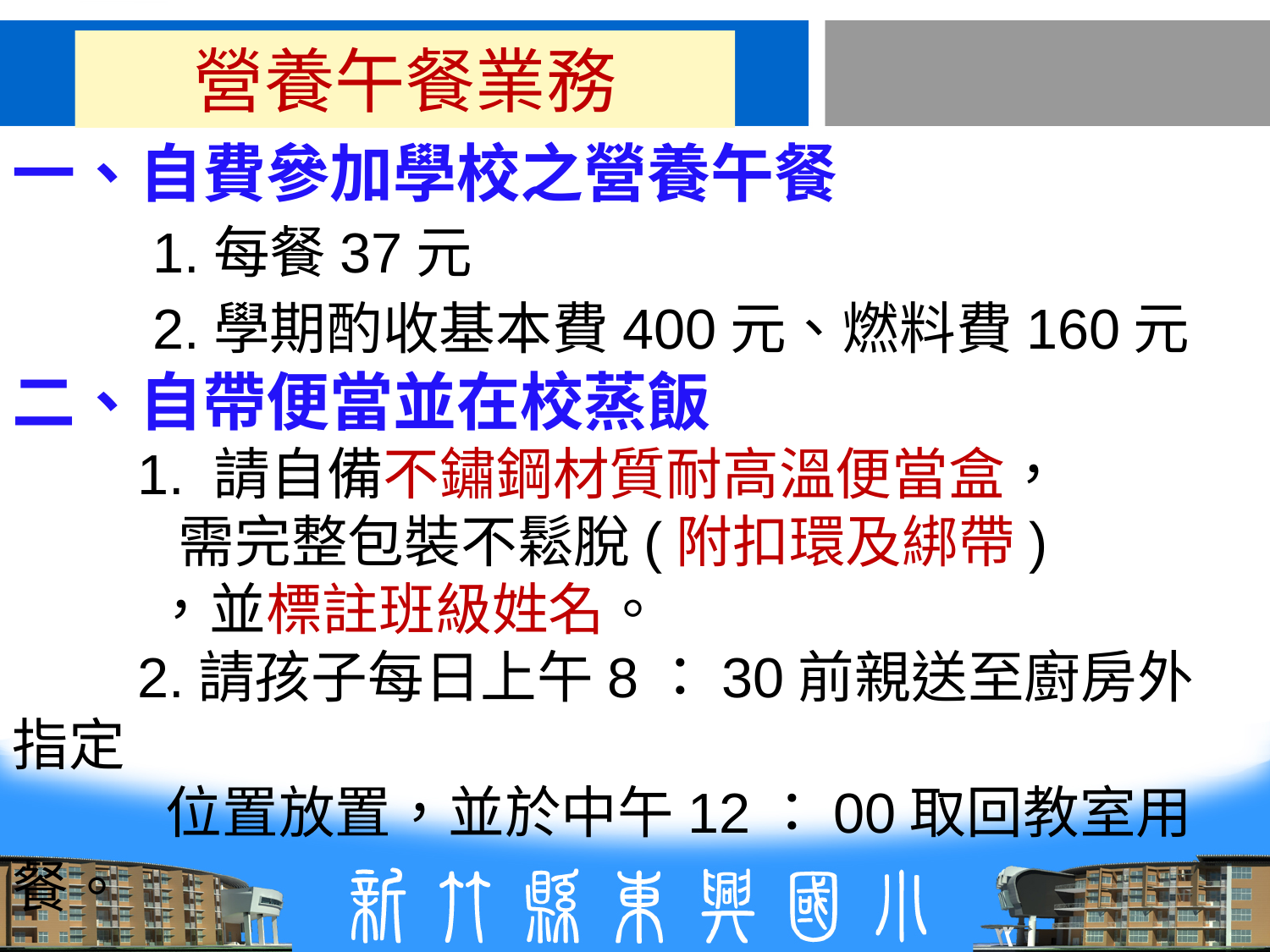

營養午餐業務
一、自費參加學校之營養午餐
        1.每餐37元
        2.學期酌收基本費400元、燃料費160元
二、自帶便當並在校蒸飯
        1. 請自備不鏽鋼材質耐高溫便當盒，
            需完整包裝不鬆脫(附扣環及綁帶)
          ，並標註班級姓名。
        2.請孩子每日上午8：30前親送至廚房外指定
           位置放置，並於中午12：00取回教室用餐。